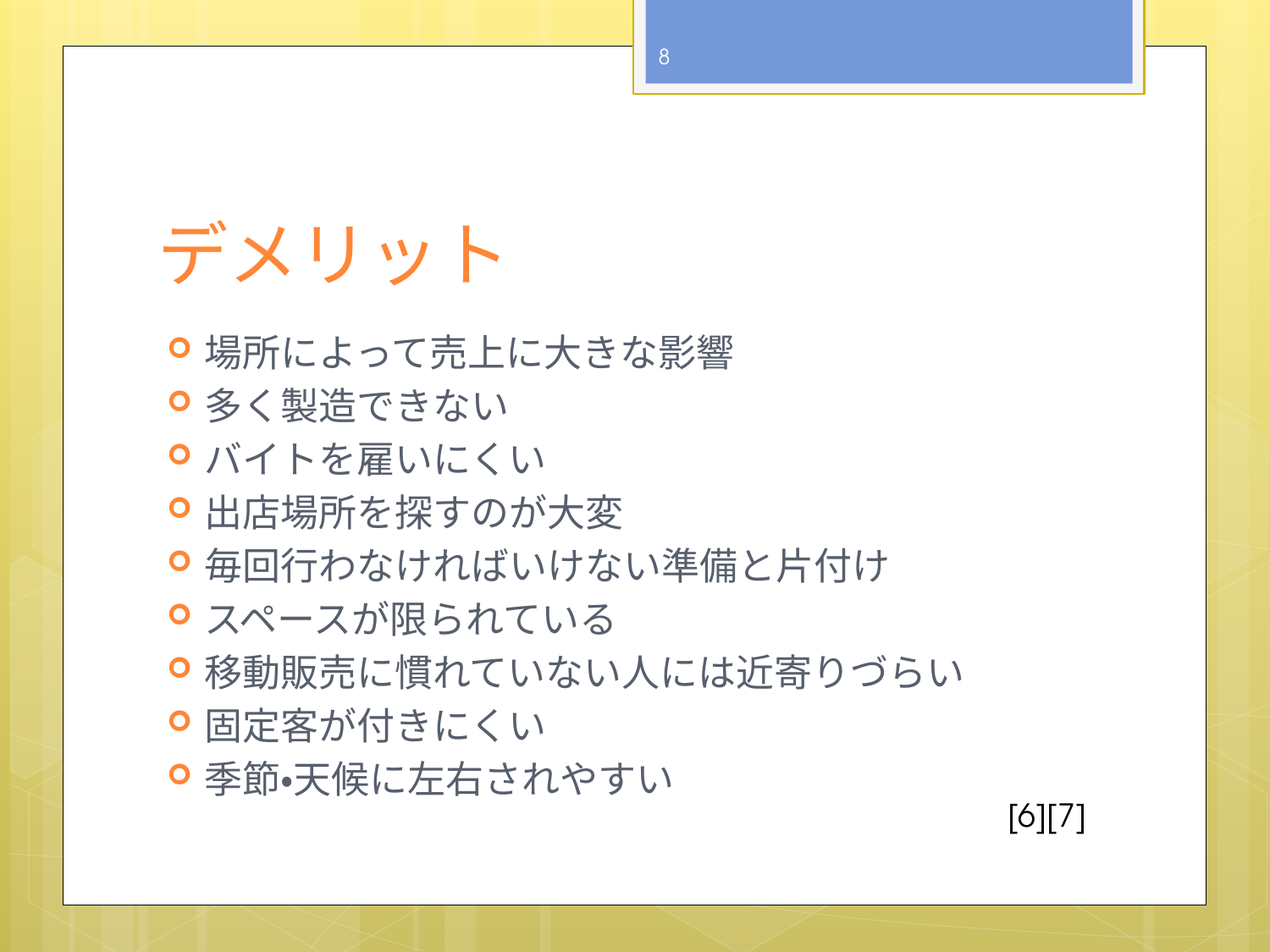

8
# デメリット
場所によって売上に大きな影響
多く製造できない
バイトを雇いにくい
出店場所を探すのが大変
毎回行わなければいけない準備と片付け
スペースが限られている
移動販売に慣れていない人には近寄りづらい
固定客が付きにくい
季節・天候に左右されやすい
[6][7]